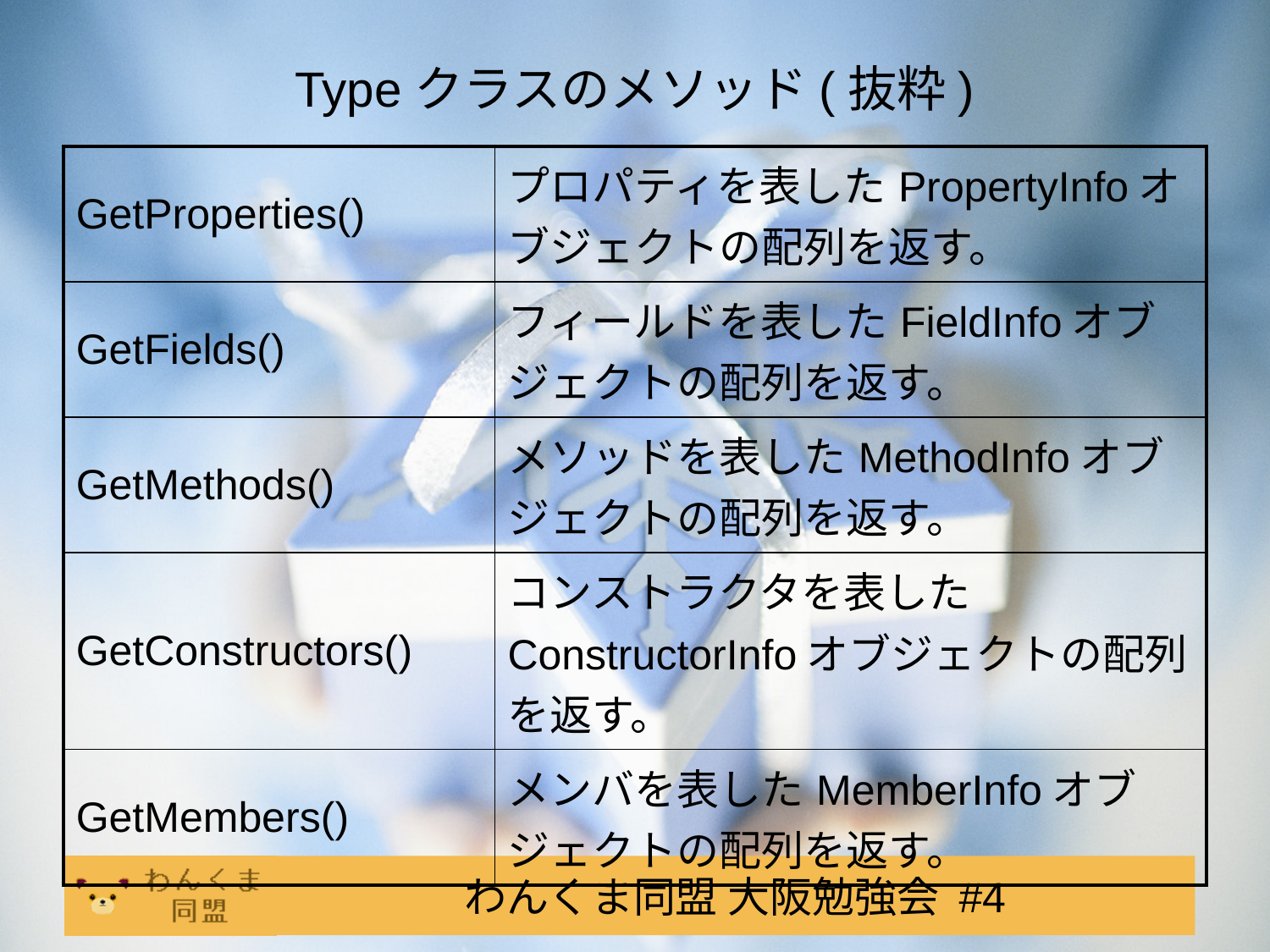

# Typeクラスのメソッド(抜粋)
| GetProperties() | プロパティを表したPropertyInfoオブジェクトの配列を返す。 |
| --- | --- |
| GetFields() | フィールドを表したFieldInfoオブジェクトの配列を返す。 |
| GetMethods() | メソッドを表したMethodInfoオブジェクトの配列を返す。 |
| GetConstructors() | コンストラクタを表したConstructorInfoオブジェクトの配列を返す。 |
| GetMembers() | メンバを表したMemberInfoオブジェクトの配列を返す。 |